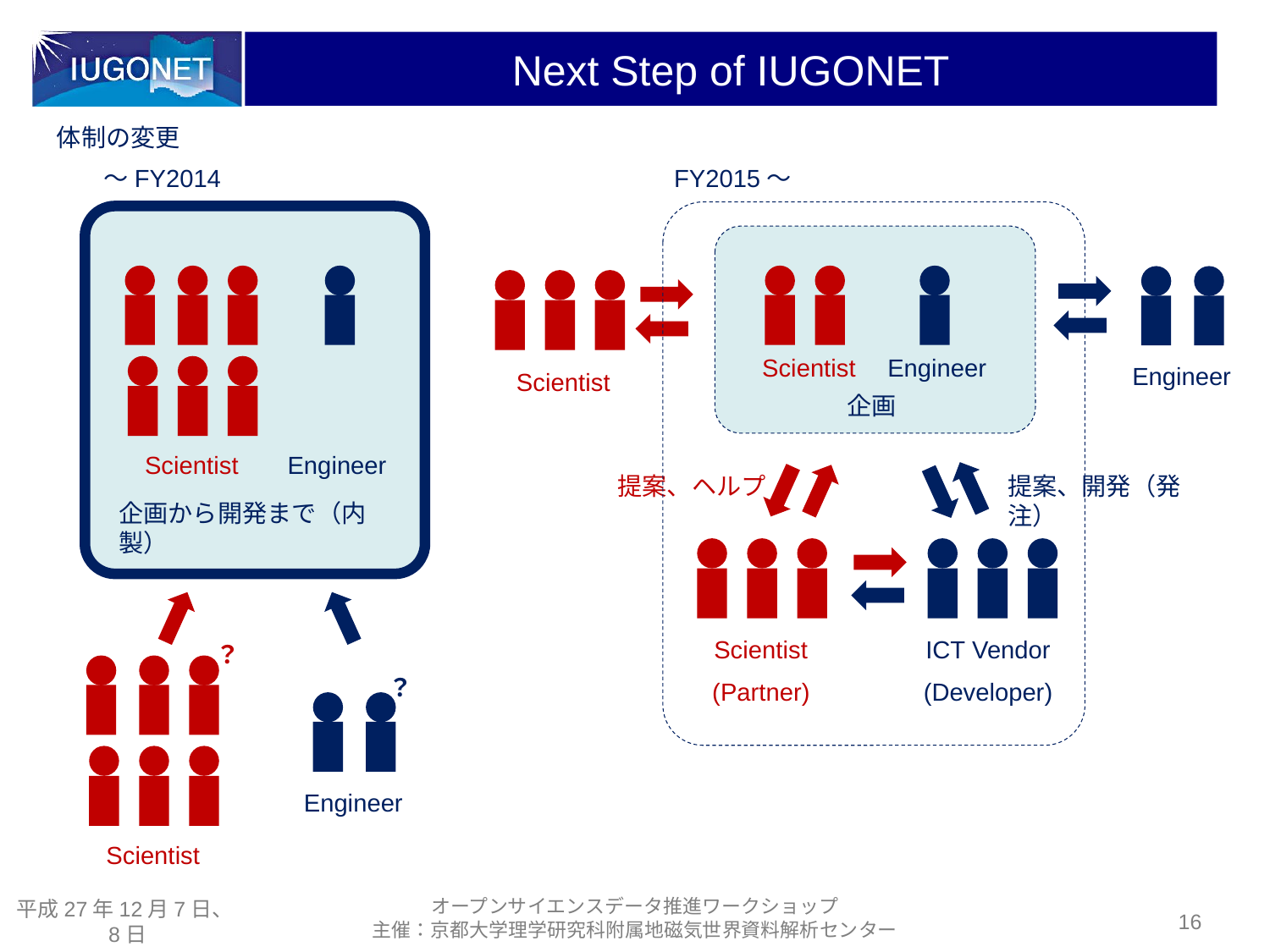

# Next Step of IUGONET
体制の変更
～FY2014
FY2015～

Scientist
Engineer
Engineer

Scientist
企画

Scientist
Engineer

提案、ヘルプ
提案、開発（発注）

企画から開発まで（内製）

Scientist
(Partner)
ICT Vendor
(Developer)
？

？

Engineer
Scientist
オープンサイエンスデータ推進ワークショップ
主催：京都大学理学研究科附属地磁気世界資料解析センター
平成27年12月7日、8日
16